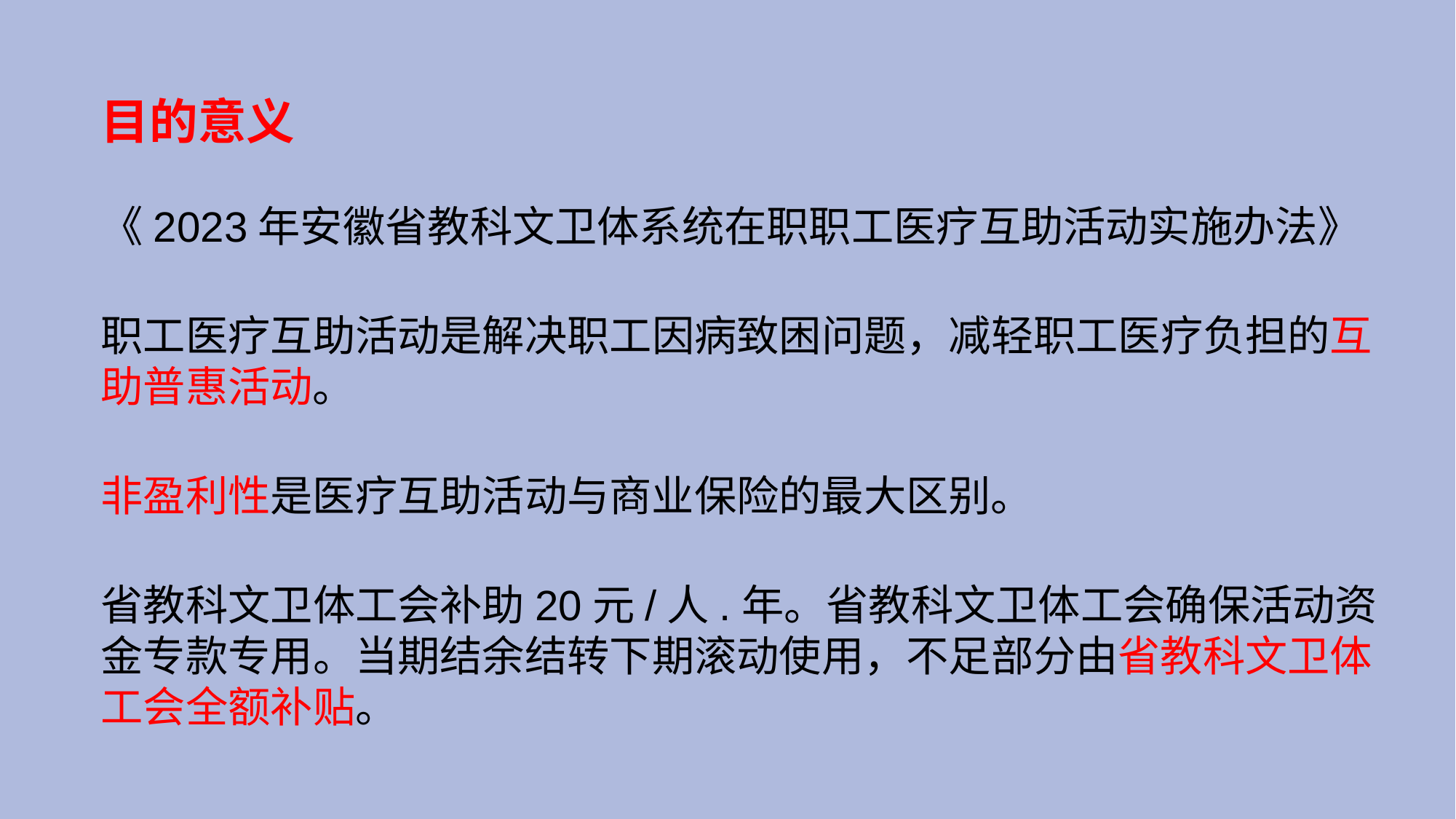

目的意义

《2023年安徽省教科文卫体系统在职职工医疗互助活动实施办法》

职工医疗互助活动是解决职工因病致困问题，减轻职工医疗负担的互助普惠活动。

非盈利性是医疗互助活动与商业保险的最大区别。

省教科文卫体工会补助20元/人.年。省教科文卫体工会确保活动资金专款专用。当期结余结转下期滚动使用，不足部分由省教科文卫体工会全额补贴。